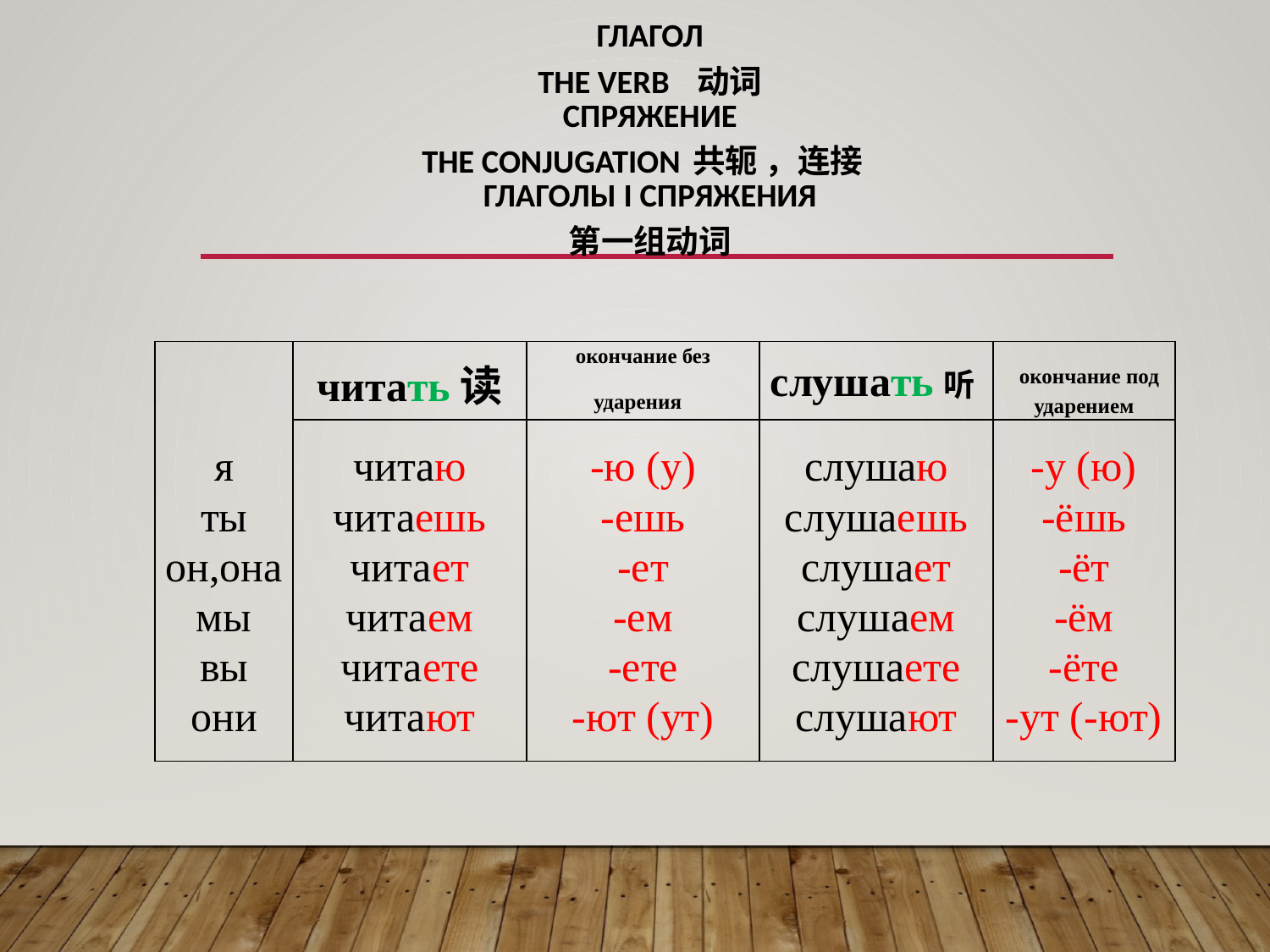

# ГЛАГОЛ THE VERB   动词 Спряжение The Conjugation 共轭 ，连接 Глаголы I спряжения 第一组动词
|  | читать读 | окончание без ударения | слушать听 | окончание под ударением |
| --- | --- | --- | --- | --- |
| я ты он,она мы вы они | читаю читаешь читает читаем читаете читают | -ю (у) -ешь -ет -ем -ете -ют (ут) | слушаю слушаешь слушает слушаем слушаете слушают | -у (ю) -ёшь -ёт -ём -ёте -ут (-ют) |